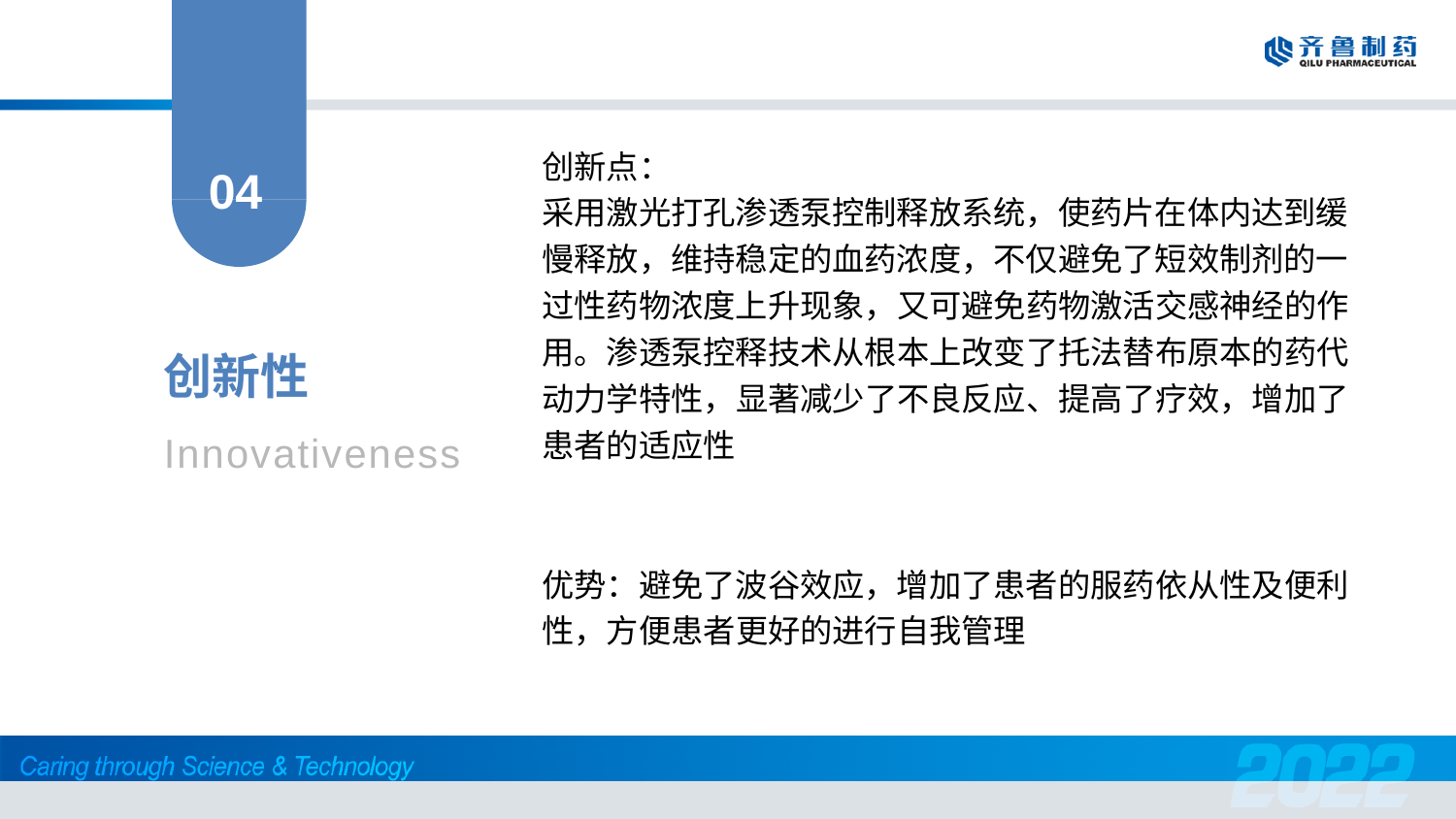

创新点：
采用激光打孔渗透泵控制释放系统，使药片在体内达到缓慢释放，维持稳定的血药浓度，不仅避免了短效制剂的一过性药物浓度上升现象，又可避免药物激活交感神经的作用。渗透泵控释技术从根本上改变了托法替布原本的药代动力学特性，显著减少了不良反应、提高了疗效，增加了患者的适应性

优势：避免了波谷效应，增加了患者的服药依从性及便利性，方便患者更好的进行自我管理
04
创新性
Innovativeness